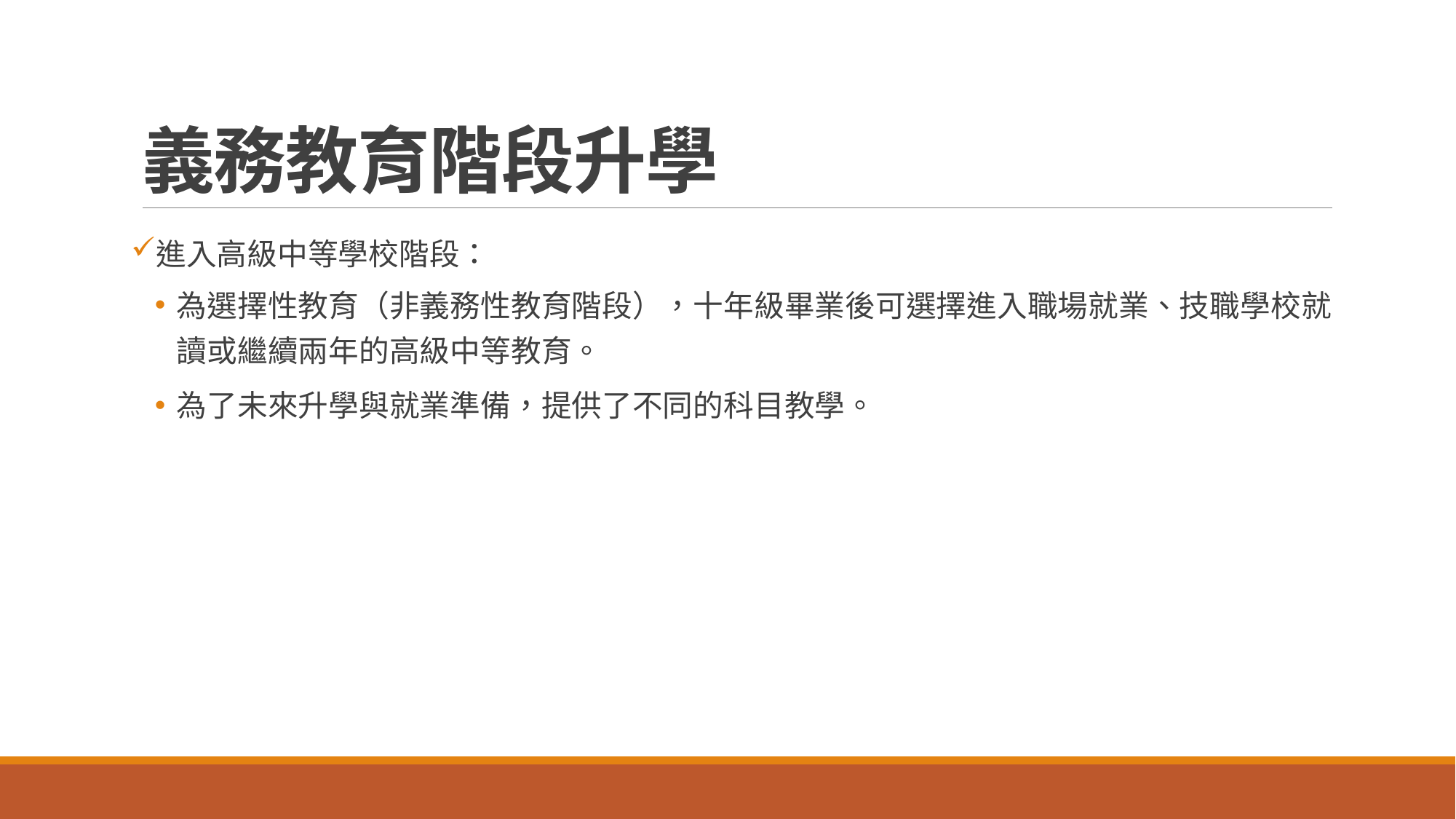

# 義務教育階段升學
進入高級中等學校階段：
為選擇性教育（非義務性教育階段），十年級畢業後可選擇進入職場就業、技職學校就讀或繼續兩年的高級中等教育。
為了未來升學與就業準備，提供了不同的科目教學。